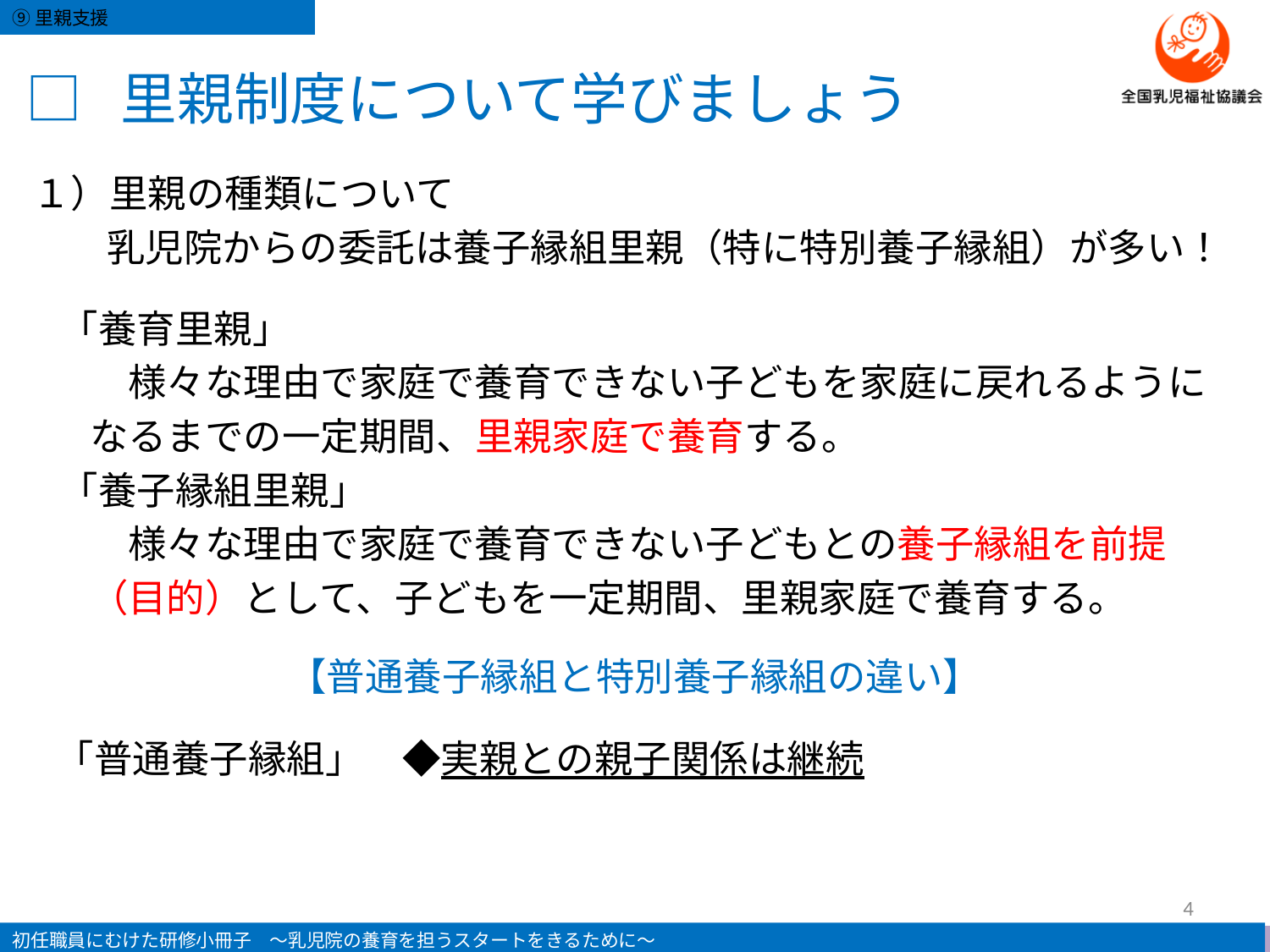

# □  里親制度について学びましょう
 １）里親の種類について
 　　乳児院からの委託は養子縁組里親（特に特別養子縁組）が多い！

　 「養育里親」
　　　様々な理由で家庭で養育できない子どもを家庭に戻れるように
　　なるまでの一定期間、里親家庭で養育する。
　 「養子縁組里親」
　　　様々な理由で家庭で養育できない子どもとの養子縁組を前提
　　（目的）として、子どもを一定期間、里親家庭で養育する。

【普通養子縁組と特別養子縁組の違い】

    「普通養子縁組」　◆実親との親子関係は継続
4